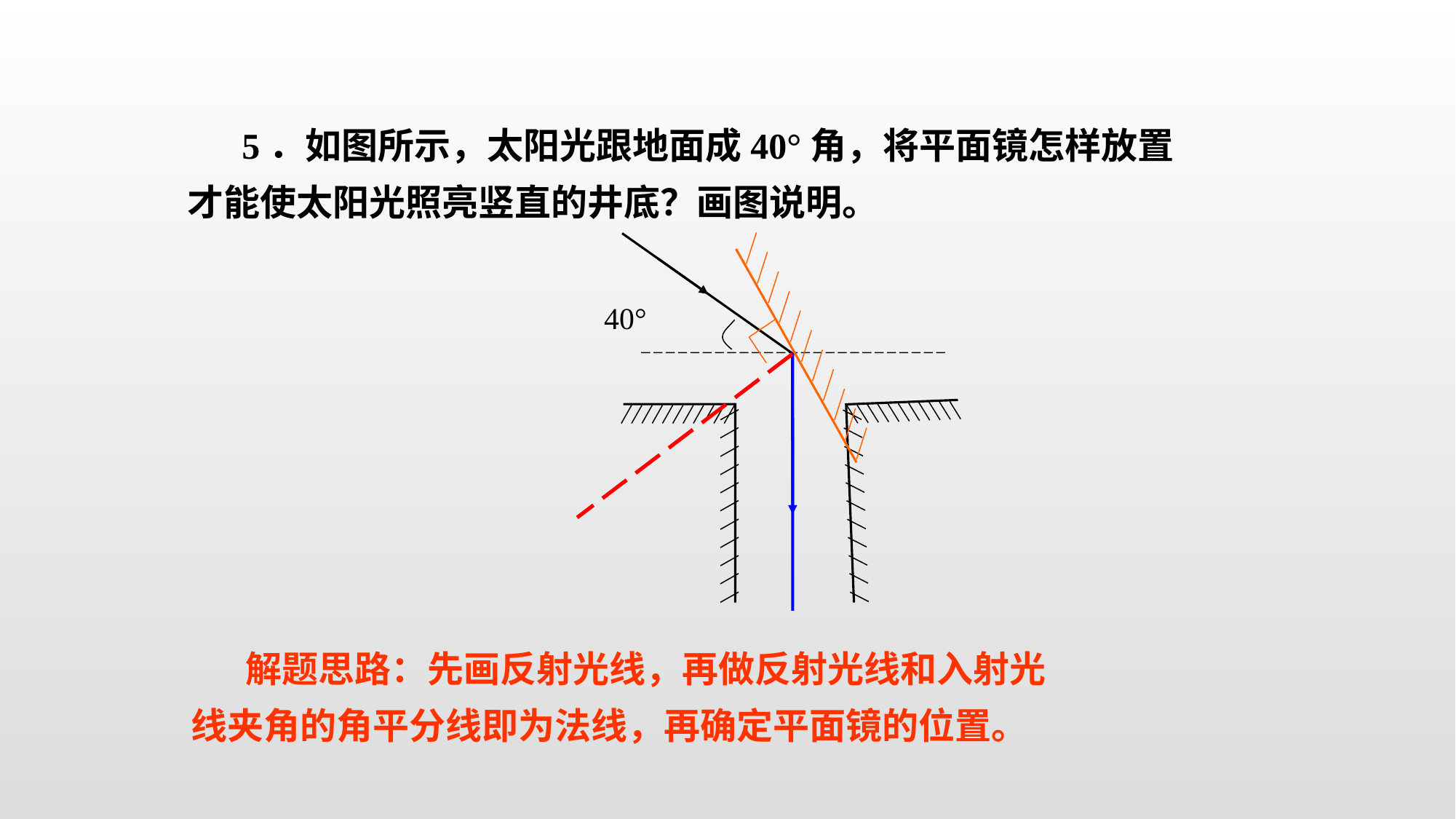

5．如图所示，太阳光跟地面成40°角，将平面镜怎样放置才能使太阳光照亮竖直的井底？画图说明。

 40°

解题思路：先画反射光线，再做反射光线和入射光线夹角的角平分线即为法线，再确定平面镜的位置。